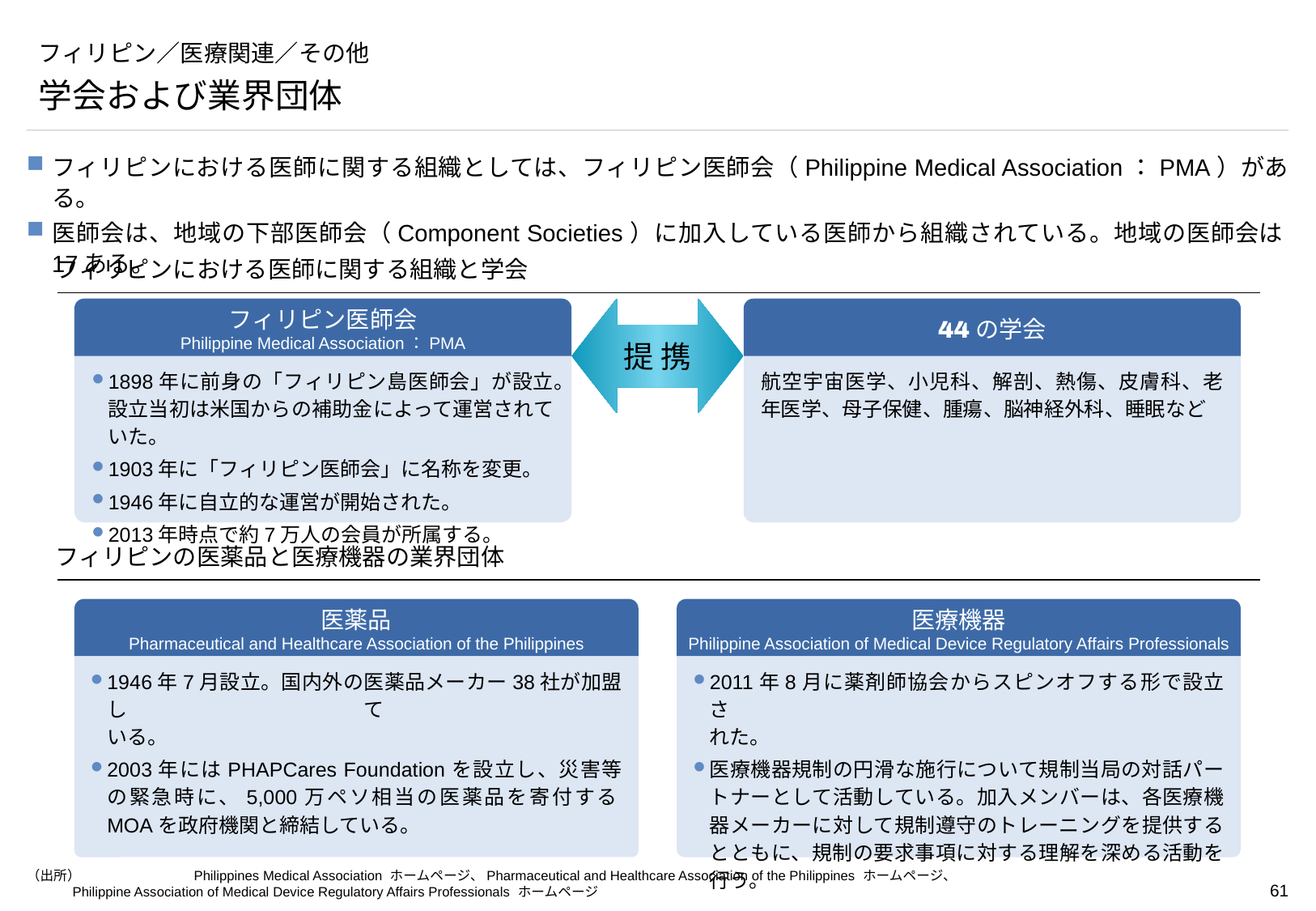

# フィリピン／医療関連／その他
学会および業界団体
フィリピンにおける医師に関する組織としては、フィリピン医師会（Philippine Medical Association：PMA）がある。
医師会は、地域の下部医師会（Component Societies）に加入している医師から組織されている。地域の医師会は17ある。
フィリピンにおける医師に関する組織と学会
フィリピン医師会
Philippine Medical Association：PMA
提 携
44の学会
1898年に前身の「フィリピン島医師会」が設立。設立当初は米国からの補助金によって運営されていた。
1903年に「フィリピン医師会」に名称を変更。
1946年に自立的な運営が開始された。
2013年時点で約7万人の会員が所属する。
航空宇宙医学、小児科、解剖、熱傷、皮膚科、老年医学、母子保健、腫瘍、脳神経外科、睡眠など
フィリピンの医薬品と医療機器の業界団体
医薬品
Pharmaceutical and Healthcare Association of the Philippines
医療機器
Philippine Association of Medical Device Regulatory Affairs Professionals
1946年7月設立。国内外の医薬品メーカー38社が加盟して
いる。
2003年にはPHAPCares Foundationを設立し、災害等の緊急時に、5,000万ペソ相当の医薬品を寄付するMOAを政府機関と締結している。
2011年8月に薬剤師協会からスピンオフする形で設立さ
れた。
医療機器規制の円滑な施行について規制当局の対話パートナーとして活動している。加入メンバーは、各医療機器メーカーに対して規制遵守のトレーニングを提供するとともに、規制の要求事項に対する理解を深める活動を行う。
（出所）	Philippines Medical Association ホームページ、Pharmaceutical and Healthcare Association of the Philippines ホームページ、
Philippine Association of Medical Device Regulatory Affairs Professionals ホームページ